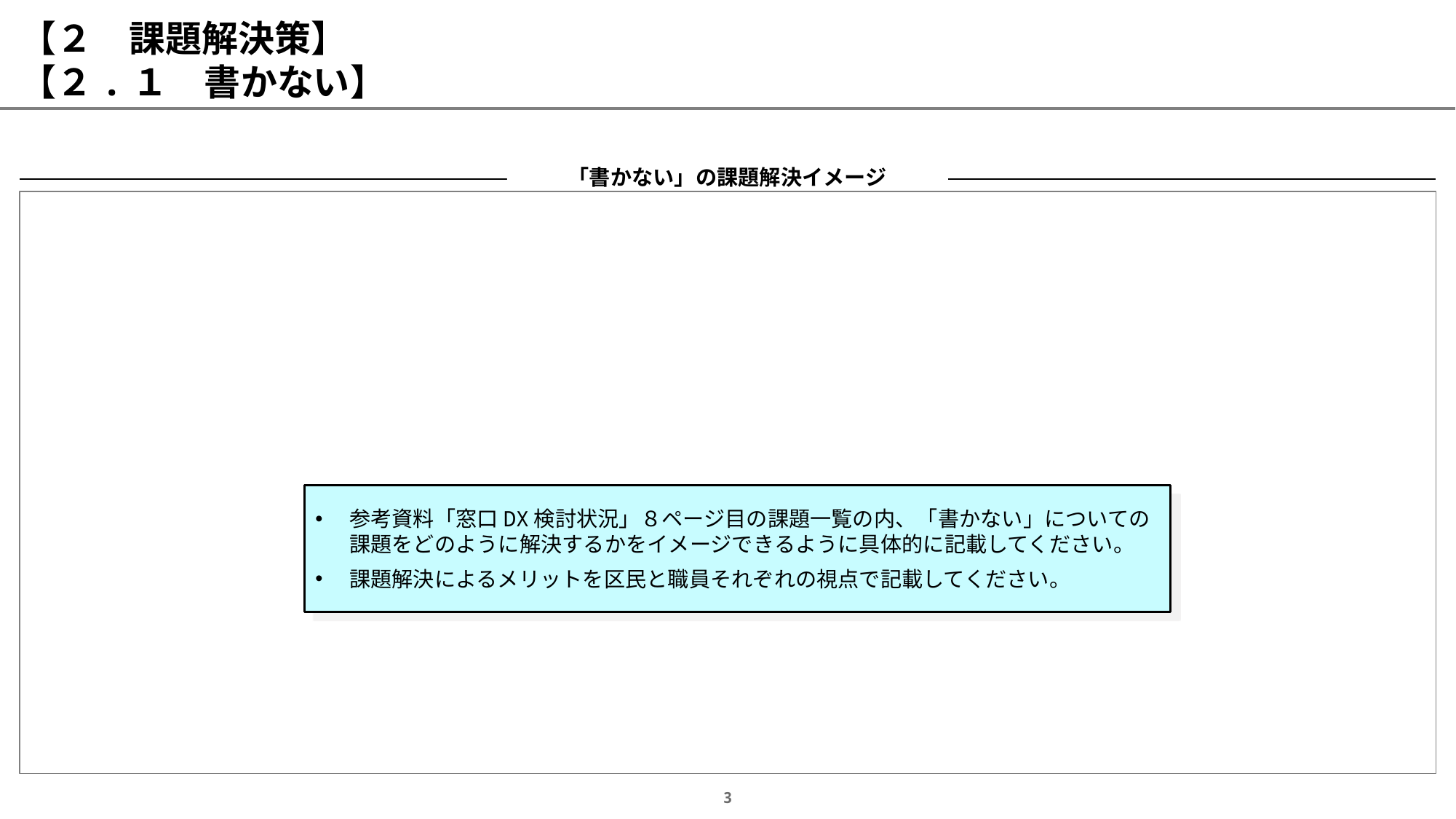

# 【２　課題解決策】 【２.１　書かない】

「書かない」の課題解決イメージ

参考資料「窓口DX検討状況」８ページ目の課題一覧の内、「書かない」についての課題をどのように解決するかをイメージできるように具体的に記載してください。
課題解決によるメリットを区民と職員それぞれの視点で記載してください。